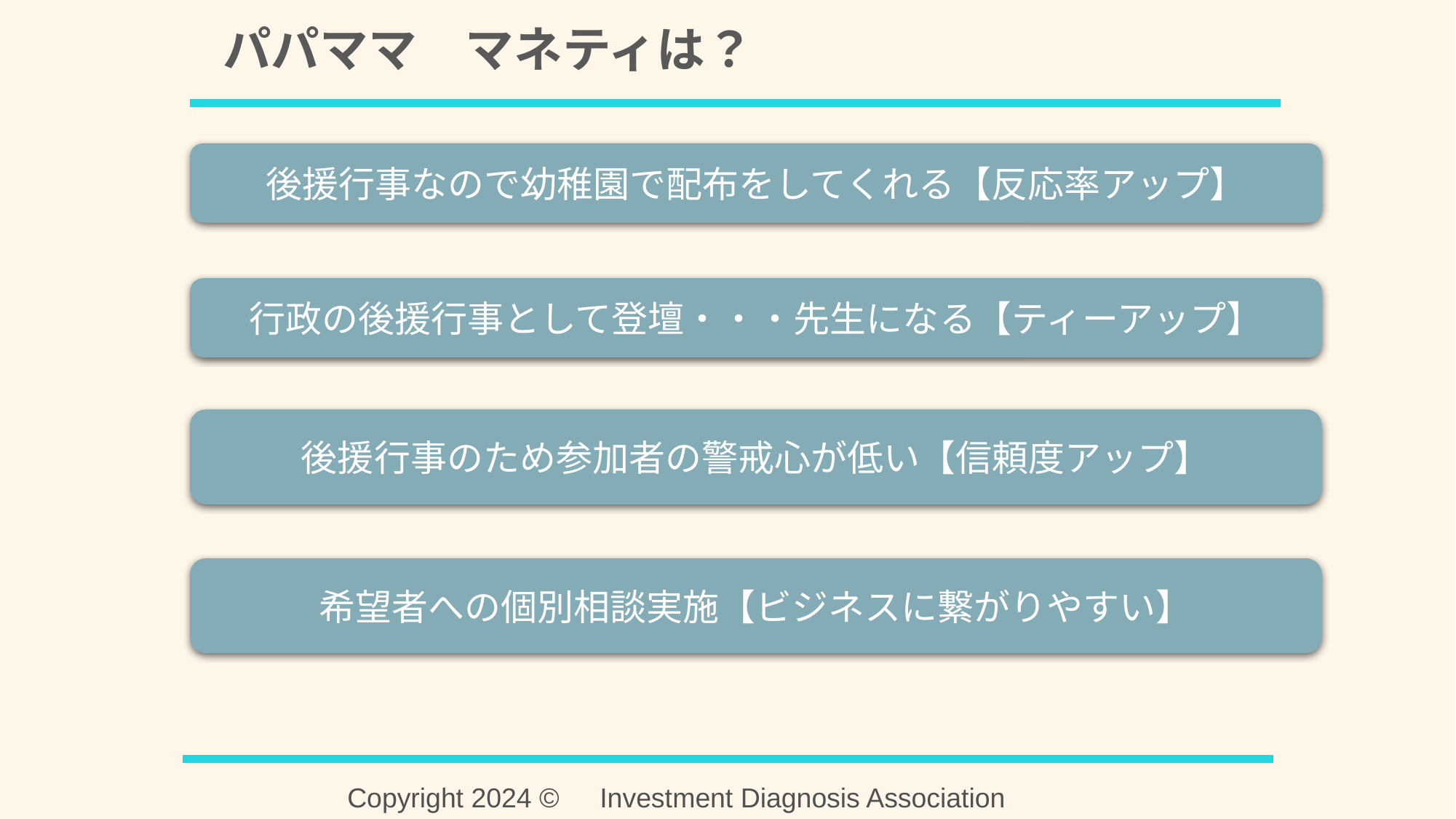

パパママ　マネティは？
後援行事なので幼稚園で配布をしてくれる【反応率アップ】
行政の後援行事として登壇・・・先生になる【ティーアップ】
後援行事のため参加者の警戒心が低い【信頼度アップ】
希望者への個別相談実施【ビジネスに繋がりやすい】
Copyright 2024 ©　Investment Diagnosis Association